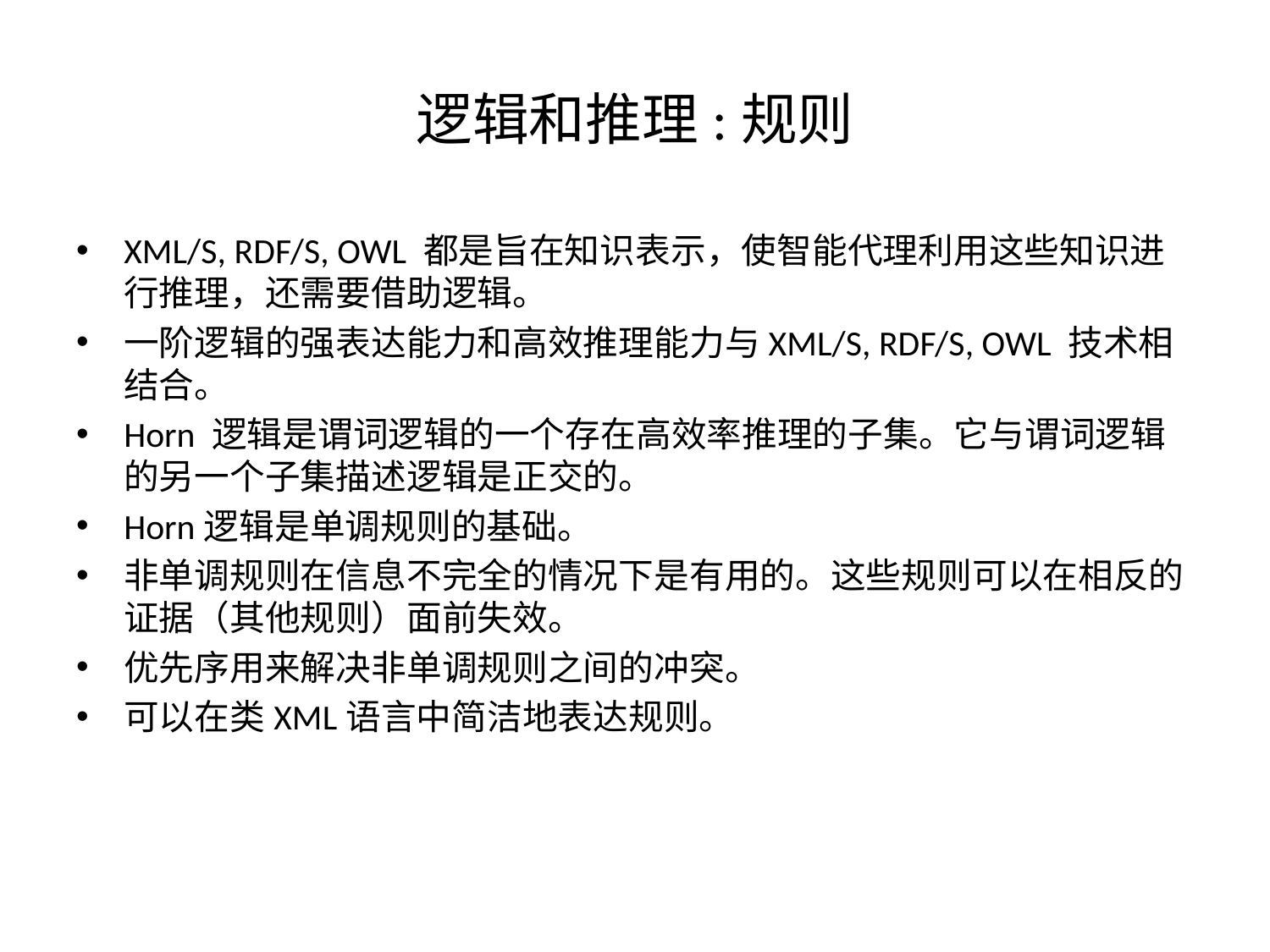

# 逻辑和推理:规则
XML/S, RDF/S, OWL 都是旨在知识表示，使智能代理利用这些知识进行推理，还需要借助逻辑。
一阶逻辑的强表达能力和高效推理能力与XML/S, RDF/S, OWL 技术相结合。
Horn 逻辑是谓词逻辑的一个存在高效率推理的子集。它与谓词逻辑的另一个子集描述逻辑是正交的。
Horn逻辑是单调规则的基础。
非单调规则在信息不完全的情况下是有用的。这些规则可以在相反的证据（其他规则）面前失效。
优先序用来解决非单调规则之间的冲突。
可以在类XML语言中简洁地表达规则。